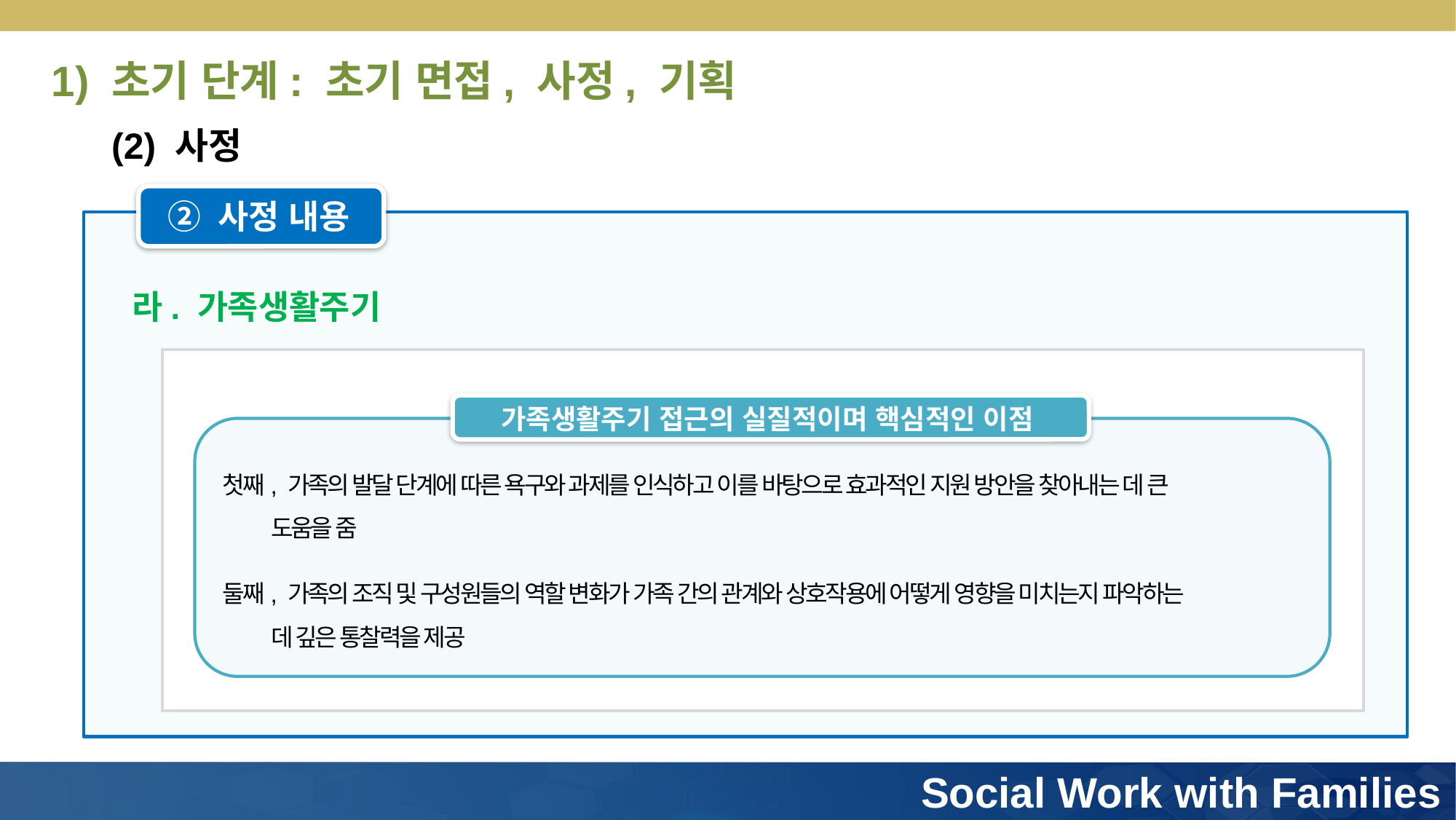

1) 초기 단계: 초기 면접, 사정, 기획
(2) 사정

② 사정 내용

라. 가족생활주기

가족생활주기 접근의 실질적이며 핵심적인 이점

첫째, 가족의 발달 단계에 따른 욕구와 과제를 인식하고 이를 바탕으로 효과적인 지원 방안을 찾아내는 데 큰
         도움을 줌

둘째, 가족의 조직 및 구성원들의 역할 변화가 가족 간의 관계와 상호작용에 어떻게 영향을 미치는지 파악하는
         데 깊은 통찰력을 제공